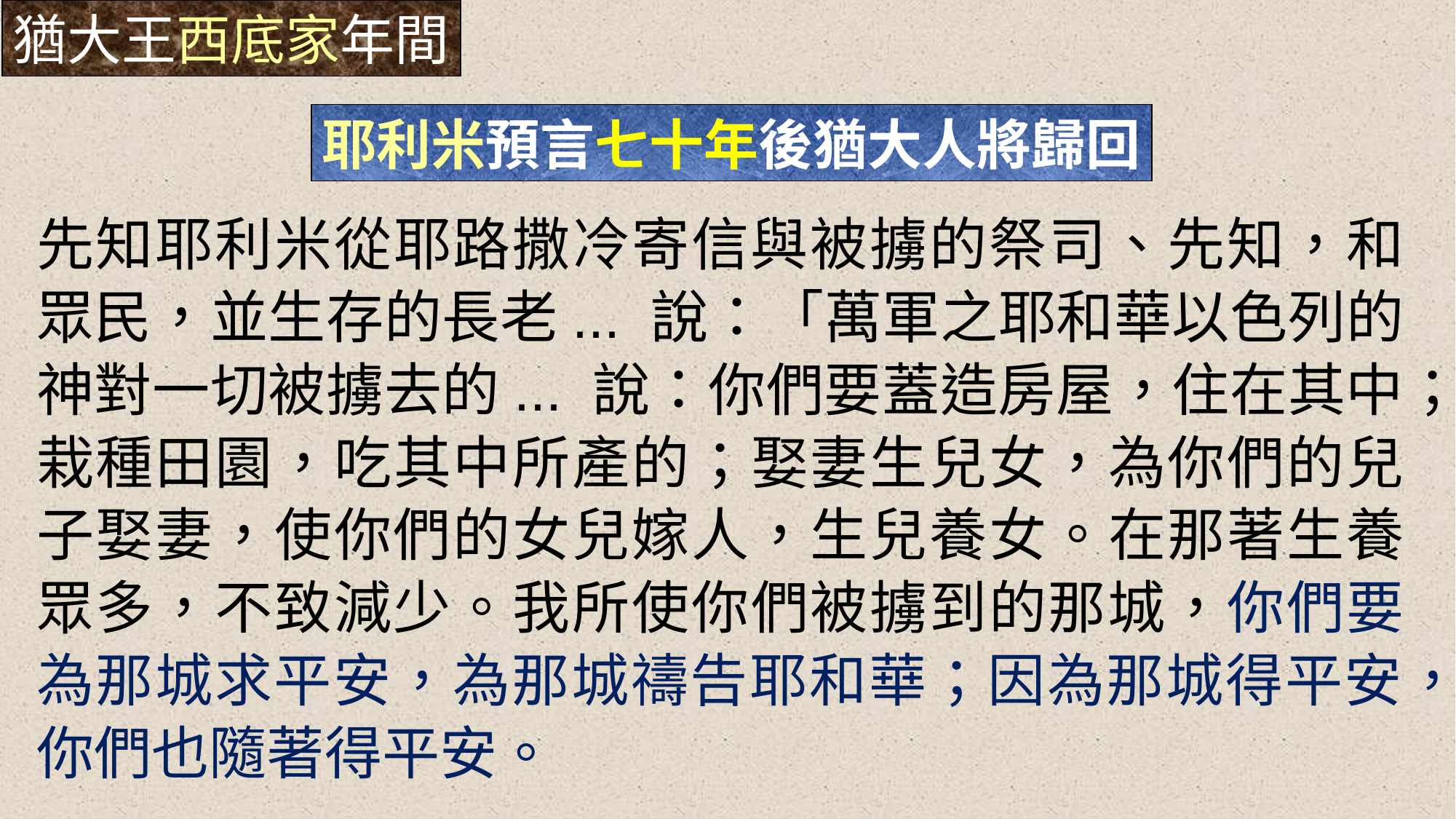

猶大王西底家年間
耶利米預言七十年後猶大人將歸回
先知耶利米從耶路撒冷寄信與被擄的祭司、先知，和眾民，並生存的長老... 說：「萬軍之耶和華以色列的神對一切被擄去的... 說：你們要蓋造房屋，住在其中；栽種田園，吃其中所產的；娶妻生兒女，為你們的兒子娶妻，使你們的女兒嫁人，生兒養女。在那著生養眾多，不致減少。我所使你們被擄到的那城，你們要為那城求平安，為那城禱告耶和華；因為那城得平安，你們也隨著得平安。